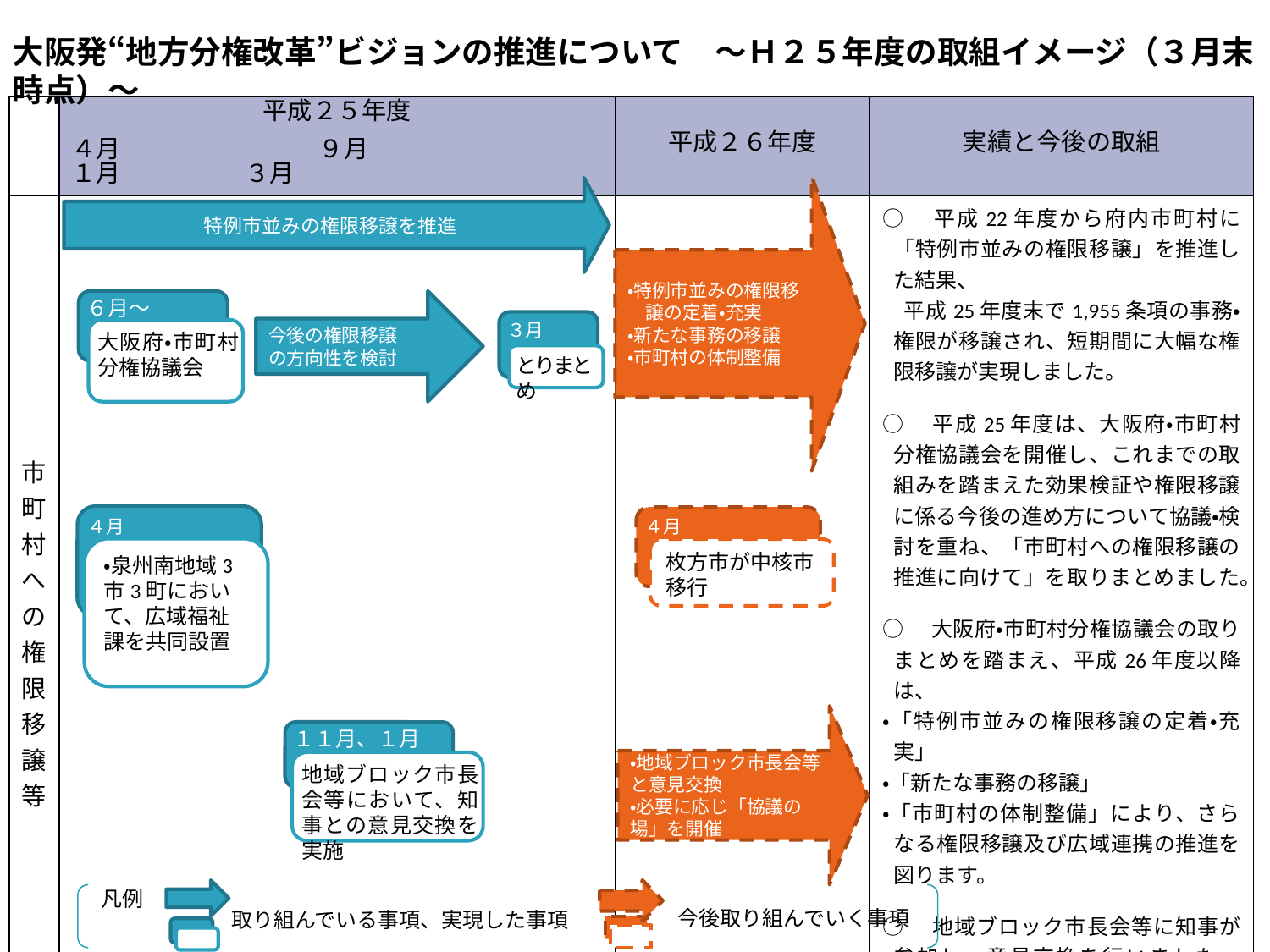

大阪発“地方分権改革”ビジョンの推進について　～Ｈ２５年度の取組イメージ（３月末時点）～
|  | 平成２５年度 | 平成２６年度 | 実績と今後の取組 |
| --- | --- | --- | --- |
|  | ４月　　　　　　　　９月　　　　　　　　　１月　　　　　３月 |  |  |
| 市町村への権限移譲等 |  |  | ○　平成22年度から府内市町村に「特例市並みの権限移譲」を推進した結果、 　平成25年度末で1,955条項の事務・権限が移譲され、短期間に大幅な権限移譲が実現しました。 ○　平成25年度は、大阪府・市町村分権協議会を開催し、これまでの取組みを踏まえた効果検証や権限移譲に係る今後の進め方について協議・検討を重ね、「市町村への権限移譲の推進に向けて」を取りまとめました。 ○　大阪府・市町村分権協議会の取りまとめを踏まえ、平成26年度以降は、 ・「特例市並みの権限移譲の定着・充実」 ・「新たな事務の移譲」 ・「市町村の体制整備」により、さらなる権限移譲及び広域連携の推進を図ります。 ○　地域ブロック市長会等に知事が参加し、意見交換を行いました。「協議の場」については、今後も重要課題に関する意見交換の場として必要に応じて活用を図ります。 |
・特例市並みの権限移
　譲の定着・充実
・新たな事務の移譲
・市町村の体制整備
特例市並みの権限移譲を推進
６月～
今後の権限移譲
の方向性を検討
３月
大阪府・市町村分権協議会
とりまとめ
４月
４月
・泉州南地域3市3町において、広域福祉課を共同設置
枚方市が中核市移行
・地域ブロック市長会等と意見交換
・必要に応じ「協議の場」を開催
１１月、１月
地域ブロック市長会等において、知事との意見交換を実施
凡例

今後取り組んでいく事項
取り組んでいる事項、実現した事項